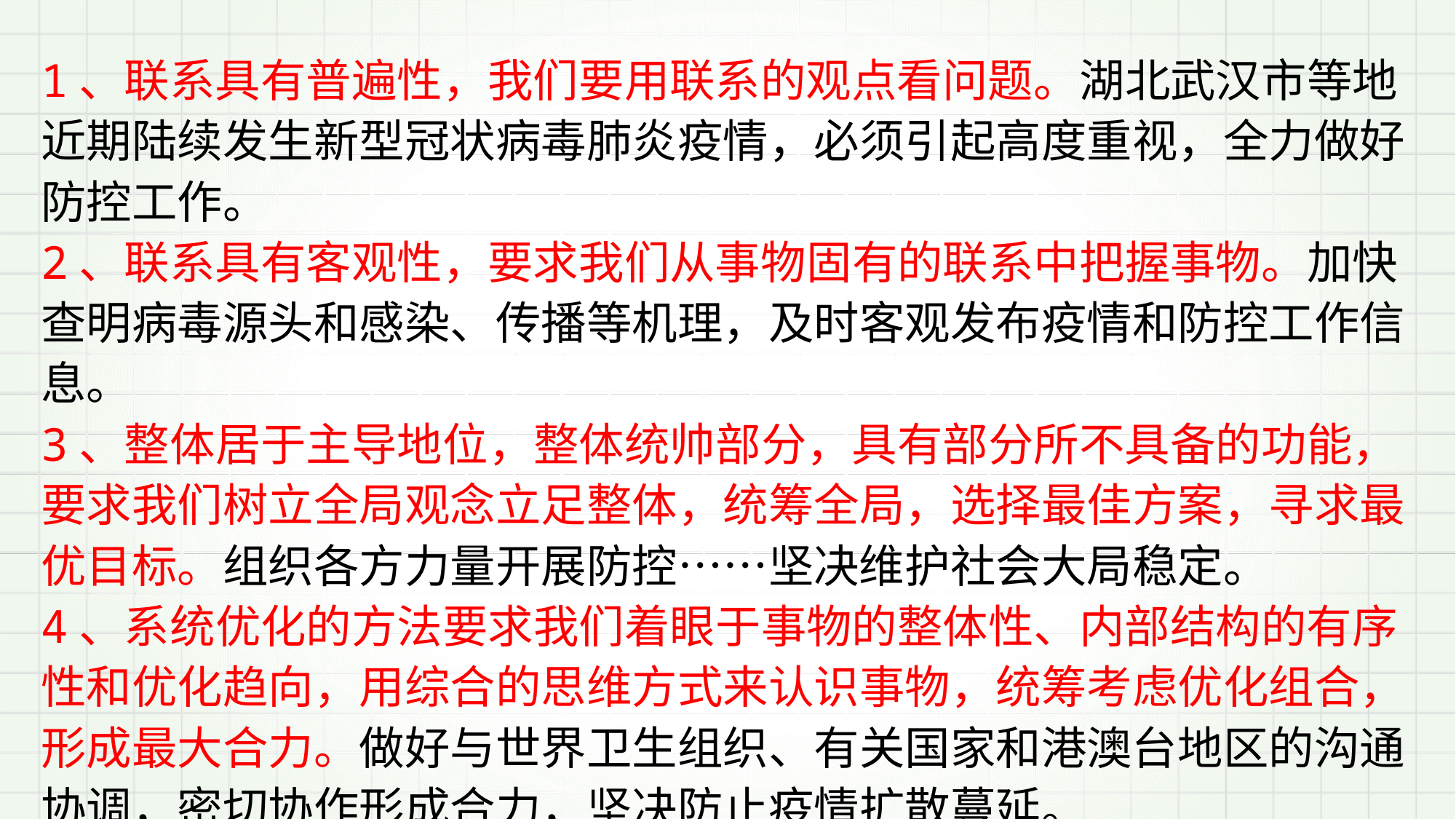

1、联系具有普遍性，我们要用联系的观点看问题。湖北武汉市等地近期陆续发生新型冠状病毒肺炎疫情，必须引起高度重视，全力做好防控工作。
2、联系具有客观性，要求我们从事物固有的联系中把握事物。加快查明病毒源头和感染、传播等机理，及时客观发布疫情和防控工作信息。
3、整体居于主导地位，整体统帅部分，具有部分所不具备的功能，要求我们树立全局观念立足整体，统筹全局，选择最佳方案，寻求最优目标。组织各方力量开展防控……坚决维护社会大局稳定。
4、系统优化的方法要求我们着眼于事物的整体性、内部结构的有序性和优化趋向，用综合的思维方式来认识事物，统筹考虑优化组合，形成最大合力。做好与世界卫生组织、有关国家和港澳台地区的沟通协调，密切协作形成合力，坚决防止疫情扩散蔓延。